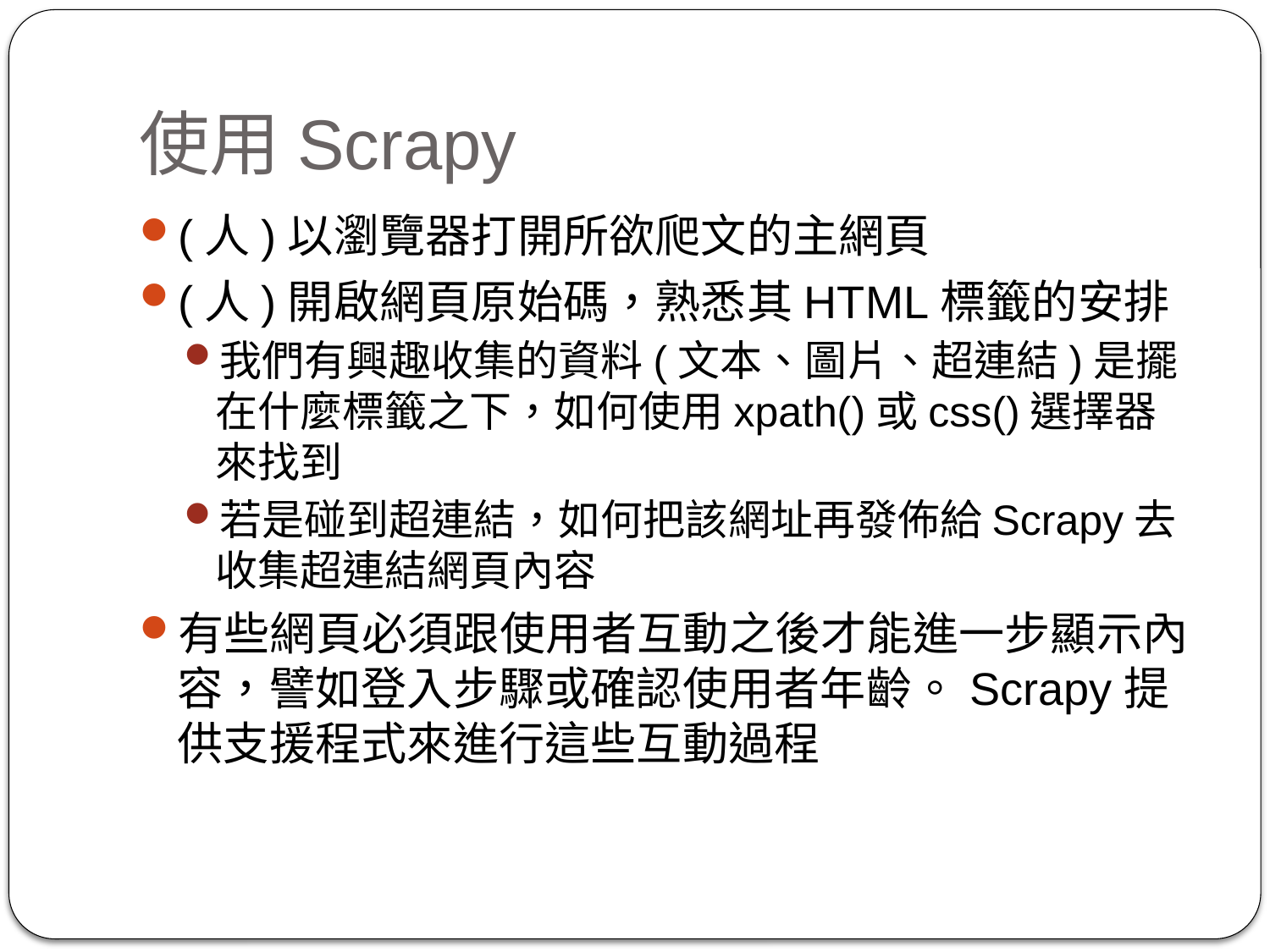

# 使用Scrapy
(人)以瀏覽器打開所欲爬文的主網頁
(人)開啟網頁原始碼，熟悉其HTML標籤的安排
我們有興趣收集的資料(文本、圖片、超連結)是擺在什麼標籤之下，如何使用xpath()或css()選擇器來找到
若是碰到超連結，如何把該網址再發佈給Scrapy去收集超連結網頁內容
有些網頁必須跟使用者互動之後才能進一步顯示內容，譬如登入步驟或確認使用者年齡。Scrapy提供支援程式來進行這些互動過程